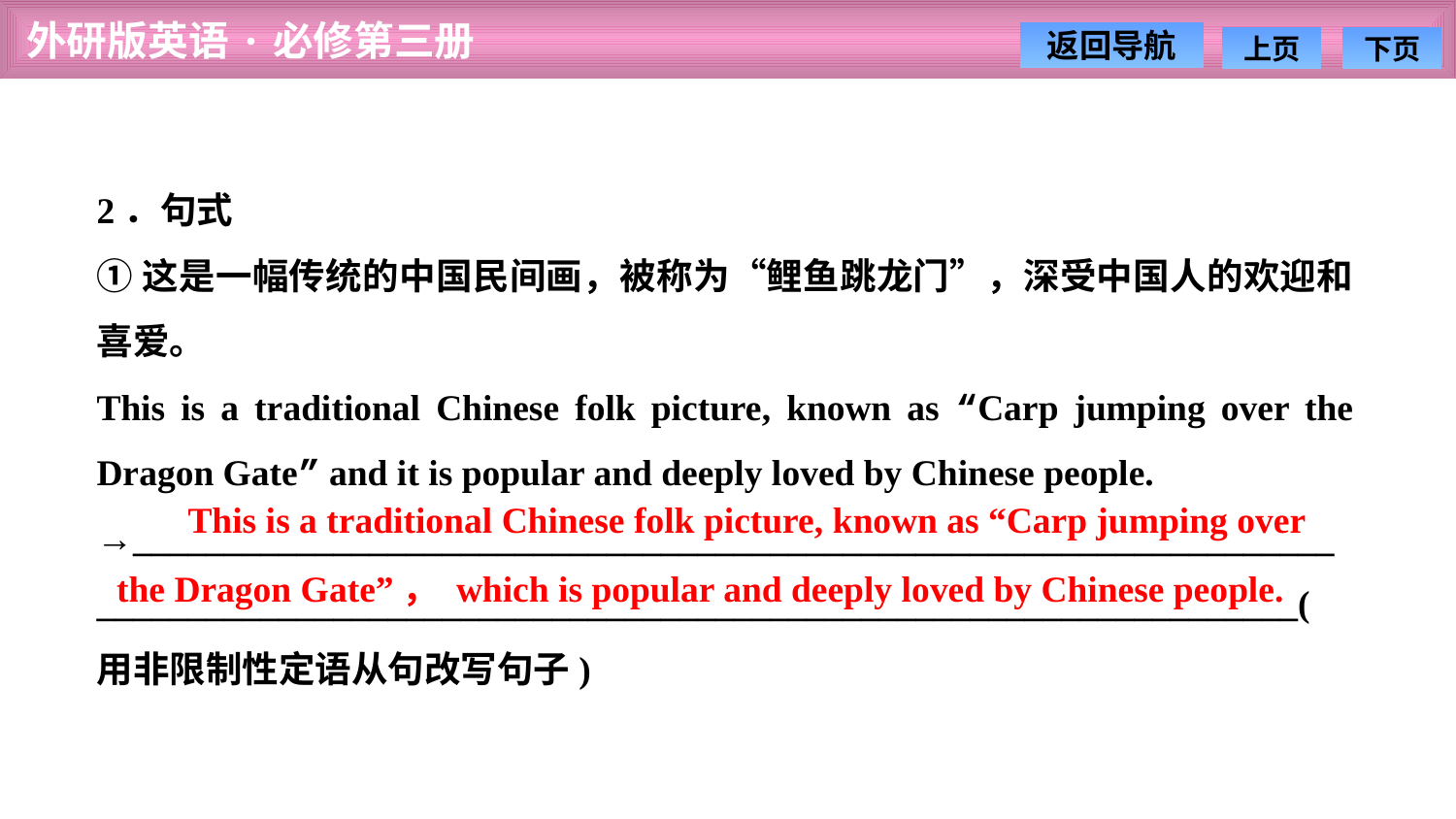

2．句式
①这是一幅传统的中国民间画，被称为“鲤鱼跳龙门”，深受中国人的欢迎和喜爱。
This is a traditional Chinese folk picture, known as “Carp jumping over the Dragon Gate” and it is popular and deeply loved by Chinese people.
→__________________________________________________________________
__________________________________________________________________(用非限制性定语从句改写句子)
This is a traditional Chinese folk picture, known as “Carp jumping over
the Dragon Gate”， which is popular and deeply loved by Chinese people.